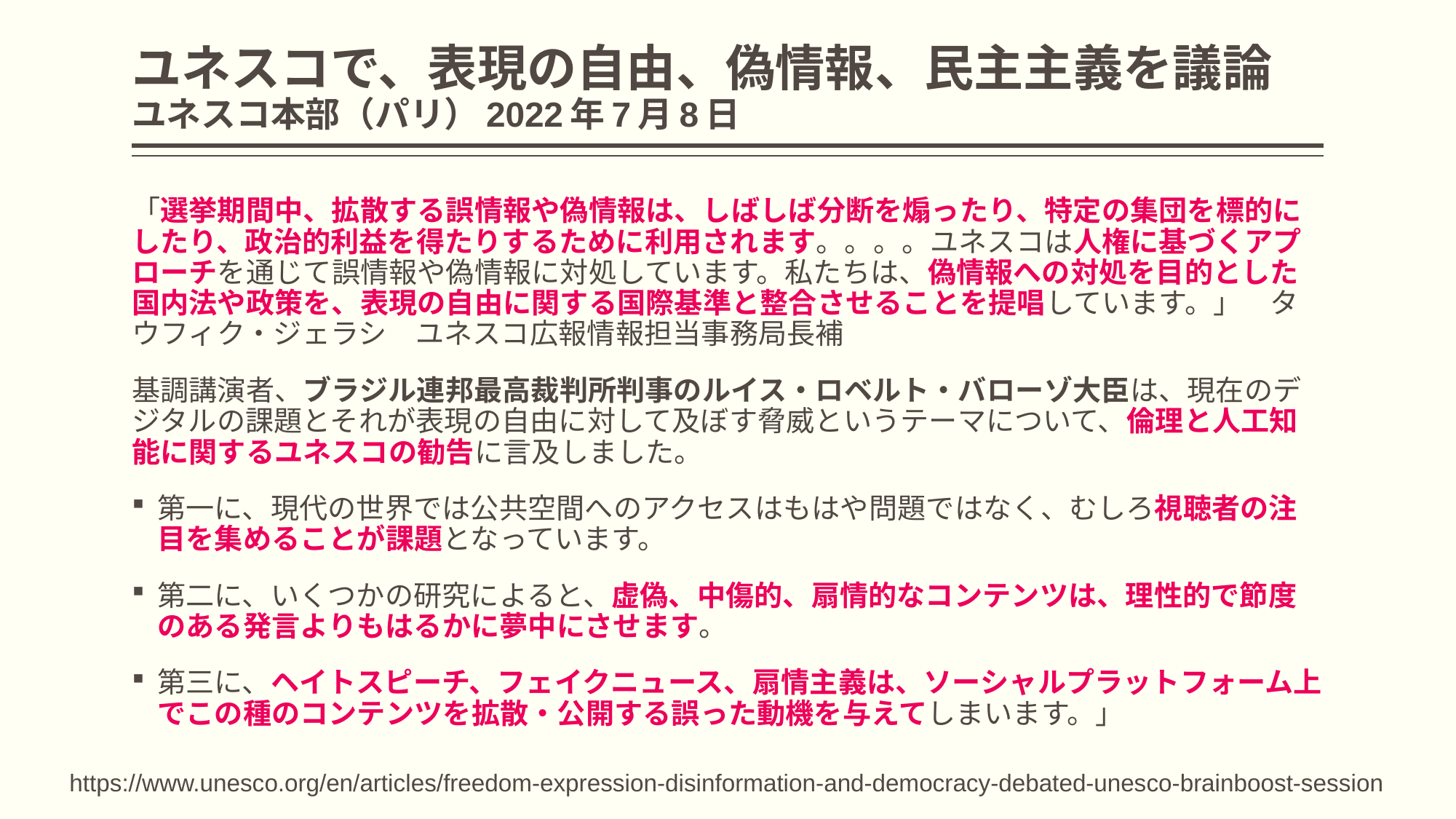

# ユネスコで、表現の自由、偽情報、民主主義を議論　 ユネスコ本部（パリ）2022年7月8日
「選挙期間中、拡散する誤情報や偽情報は、しばしば分断を煽ったり、特定の集団を標的にしたり、政治的利益を得たりするために利用されます。。。。ユネスコは人権に基づくアプローチを通じて誤情報や偽情報に対処しています。私たちは、偽情報への対処を目的とした国内法や政策を、表現の自由に関する国際基準と整合させることを提唱しています。」　タウフィク・ジェラシ　ユネスコ広報情報担当事務局長補
基調講演者、ブラジル連邦最高裁判所判事のルイス・ロベルト・バローゾ大臣は、現在のデジタルの課題とそれが表現の自由に対して及ぼす脅威というテーマについて、倫理と人工知能に関するユネスコの勧告に言及しました。
第一に、現代の世界では公共空間へのアクセスはもはや問題ではなく、むしろ視聴者の注目を集めることが課題となっています。
第二に、いくつかの研究によると、虚偽、中傷的、扇情的なコンテンツは、理性的で節度のある発言よりもはるかに夢中にさせます。
第三に、ヘイトスピーチ、フェイクニュース、扇情主義は、ソーシャルプラットフォーム上でこの種のコンテンツを拡散・公開する誤った動機を与えてしまいます。」
https://www.unesco.org/en/articles/freedom-expression-disinformation-and-democracy-debated-unesco-brainboost-session